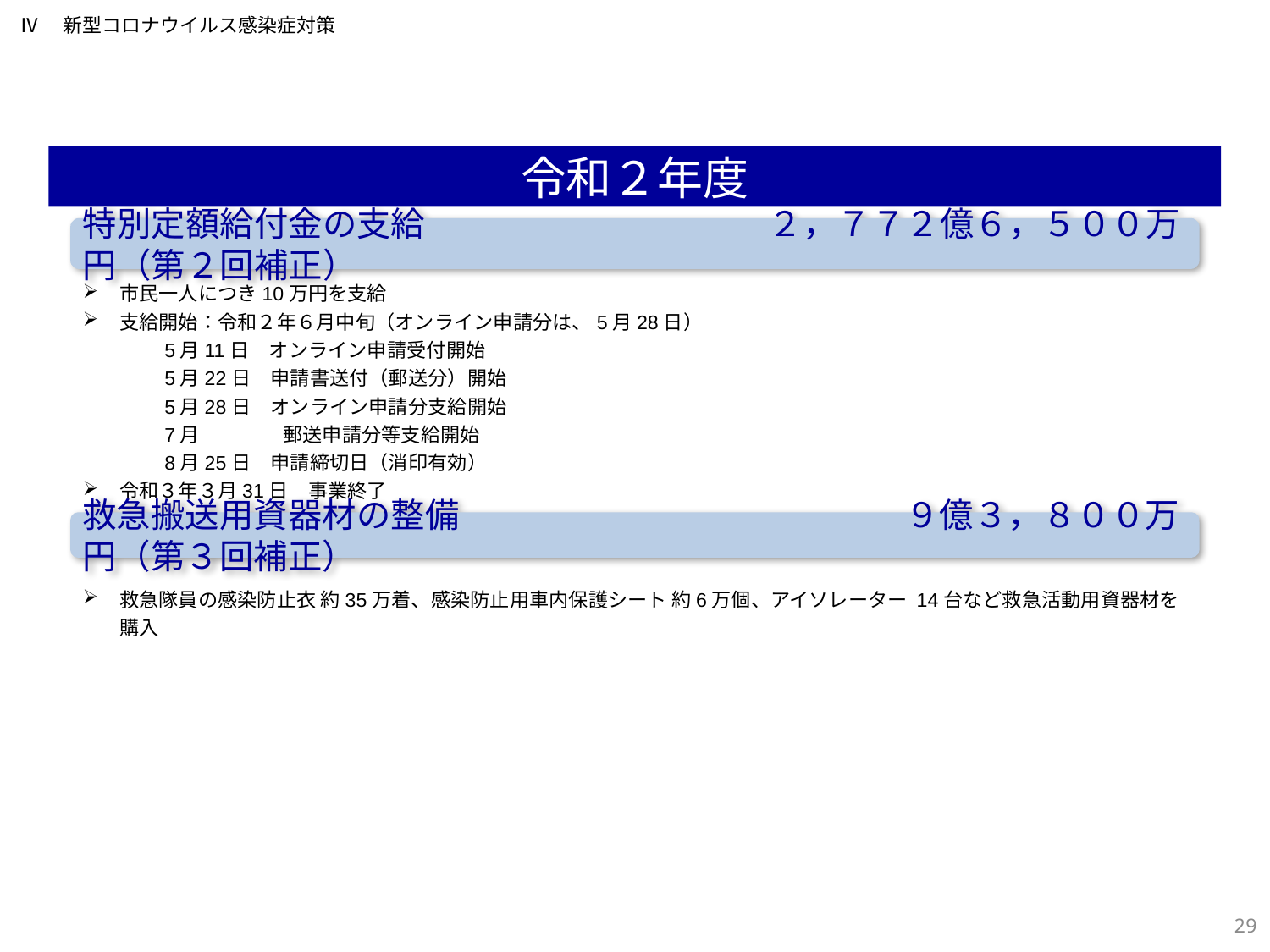

Ⅳ　新型コロナウイルス感染症対策
令和２年度
特別定額給付金の支給　　　　　　　　　　２，７７２億６，５００万円（第２回補正）
市民一人につき10万円を支給
支給開始：令和２年６月中旬（オンライン申請分は、5月28日）
　5月11日　オンライン申請受付開始
　5月22日　申請書送付（郵送分）開始
　5月28日　オンライン申請分支給開始
　7月　　 　　郵送申請分等支給開始
　8月25日　申請締切日（消印有効）
令和３年３月31日　事業終了
救急搬送用資器材の整備　　　　　　　　　　　　　９億３，８００万円（第３回補正）
救急隊員の感染防止衣 約35万着、感染防止用車内保護シート 約6万個、アイソレーター 14台など救急活動用資器材を購入
29